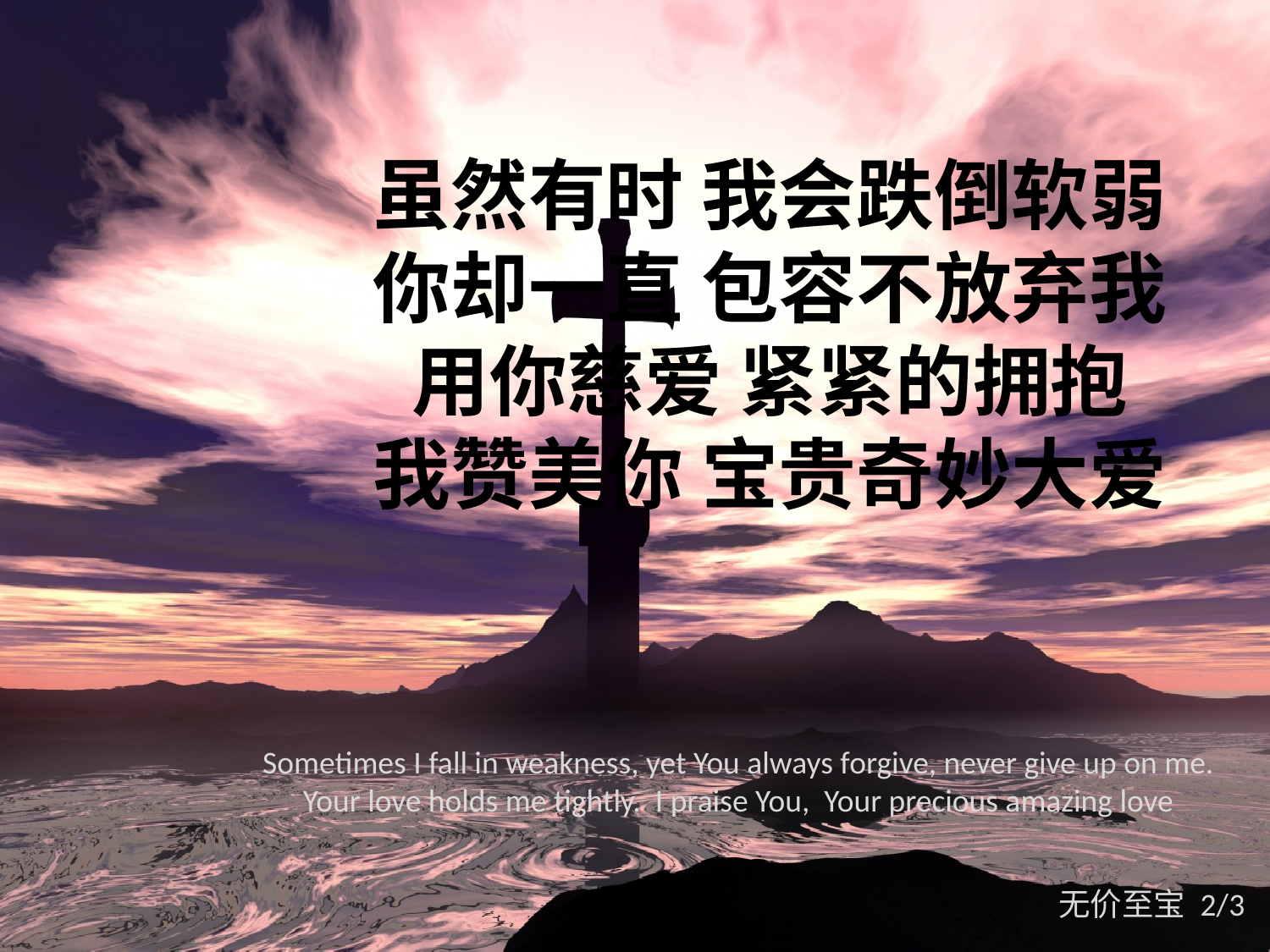

虽然有时 我会跌倒软弱
你却一直 包容不放弃我
用你慈爱 紧紧的拥抱
我赞美你 宝贵奇妙大爱
Sometimes I fall in weakness, yet You always forgive, never give up on me. Your love holds me tightly.  I praise You,  Your precious amazing love
无价至宝 2/3